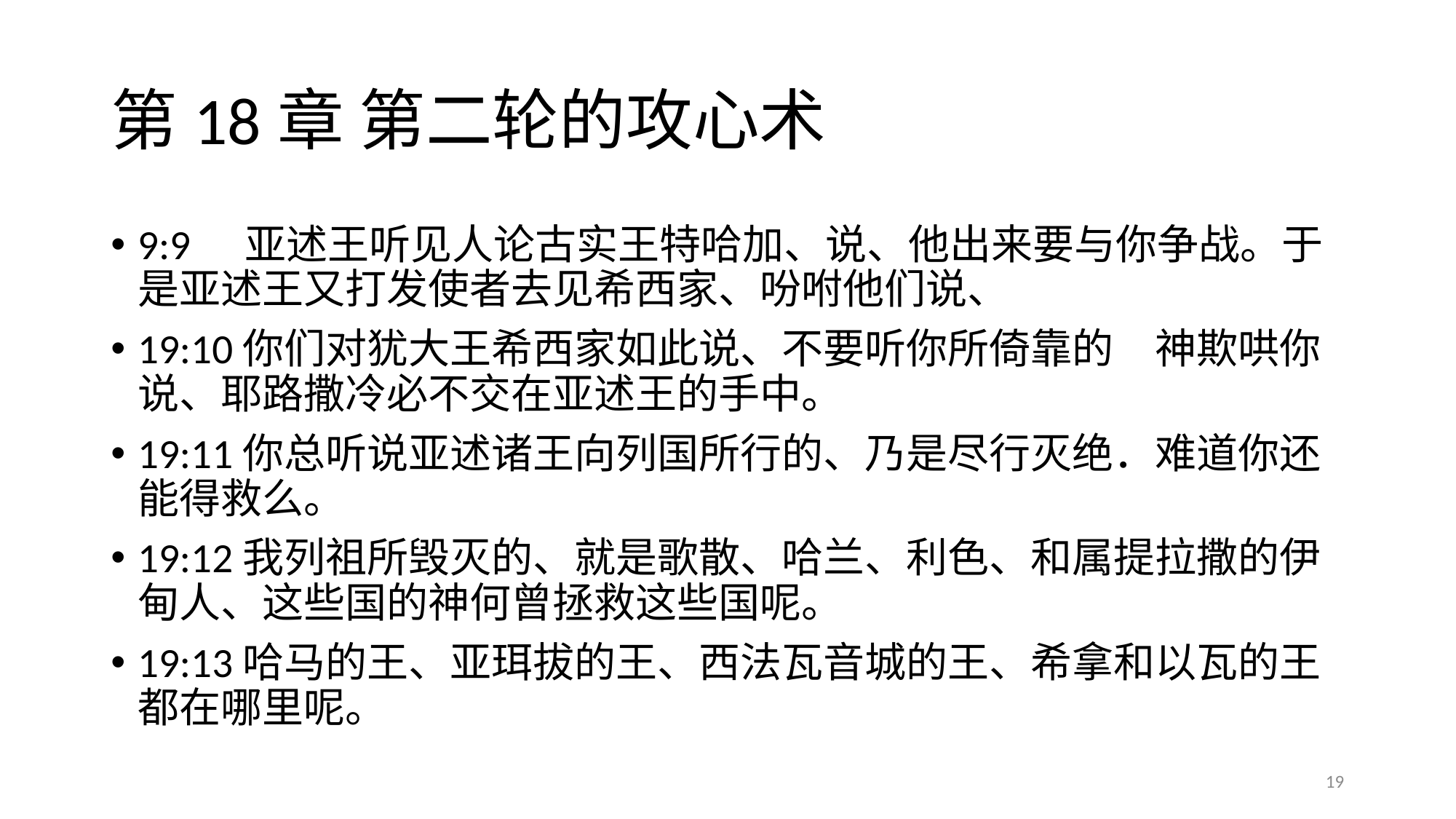

# 第18章 第二轮的攻心术
9:9	亚述王听见人论古实王特哈加、说、他出来要与你争战。于是亚述王又打发使者去见希西家、吩咐他们说、
19:10你们对犹大王希西家如此说、不要听你所倚靠的　神欺哄你说、耶路撒冷必不交在亚述王的手中。
19:11你总听说亚述诸王向列国所行的、乃是尽行灭绝．难道你还能得救么。
19:12我列祖所毁灭的、就是歌散、哈兰、利色、和属提拉撒的伊甸人、这些国的神何曾拯救这些国呢。
19:13哈马的王、亚珥拔的王、西法瓦音城的王、希拿和以瓦的王都在哪里呢。
19